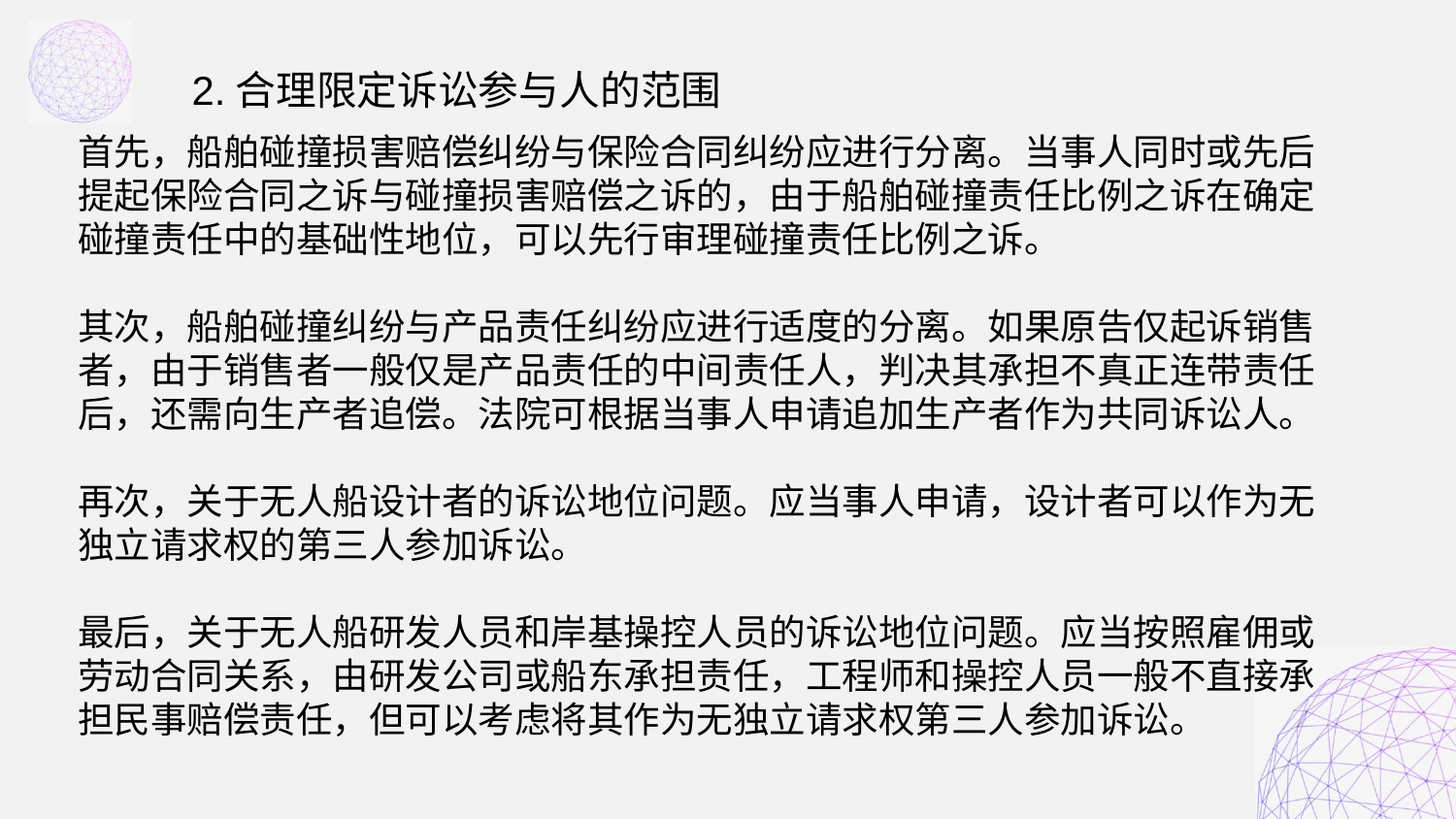

2.合理限定诉讼参与人的范围
首先，船舶碰撞损害赔偿纠纷与保险合同纠纷应进行分离。当事人同时或先后提起保险合同之诉与碰撞损害赔偿之诉的，由于船舶碰撞责任比例之诉在确定碰撞责任中的基础性地位，可以先行审理碰撞责任比例之诉。

其次，船舶碰撞纠纷与产品责任纠纷应进行适度的分离。如果原告仅起诉销售者，由于销售者一般仅是产品责任的中间责任人，判决其承担不真正连带责任后，还需向生产者追偿。法院可根据当事人申请追加生产者作为共同诉讼人。

再次，关于无人船设计者的诉讼地位问题。应当事人申请，设计者可以作为无独立请求权的第三人参加诉讼。

最后，关于无人船研发人员和岸基操控人员的诉讼地位问题。应当按照雇佣或劳动合同关系，由研发公司或船东承担责任，工程师和操控人员一般不直接承担民事赔偿责任，但可以考虑将其作为无独立请求权第三人参加诉讼。